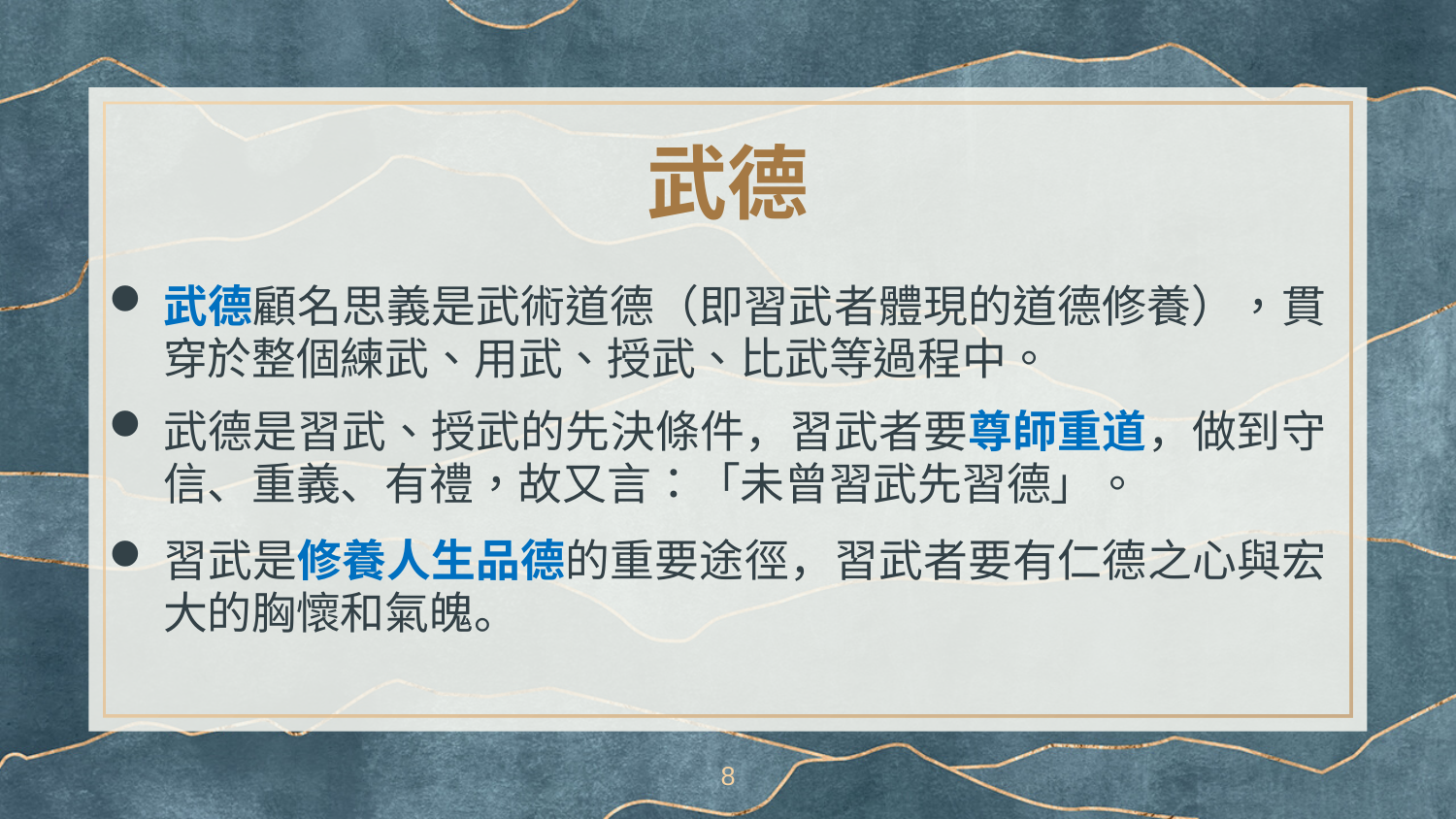

# 武德
武德顧名思義是武術道德（即習武者體現的道德修養），貫穿於整個練武、用武、授武、比武等過程中。
武德是習武、授武的先決條件，習武者要尊師重道，做到守信、重義、有禮，故又言：「未曾習武先習德」。
習武是修養人生品德的重要途徑，習武者要有仁德之心與宏大的胸懷和氣魄。
8